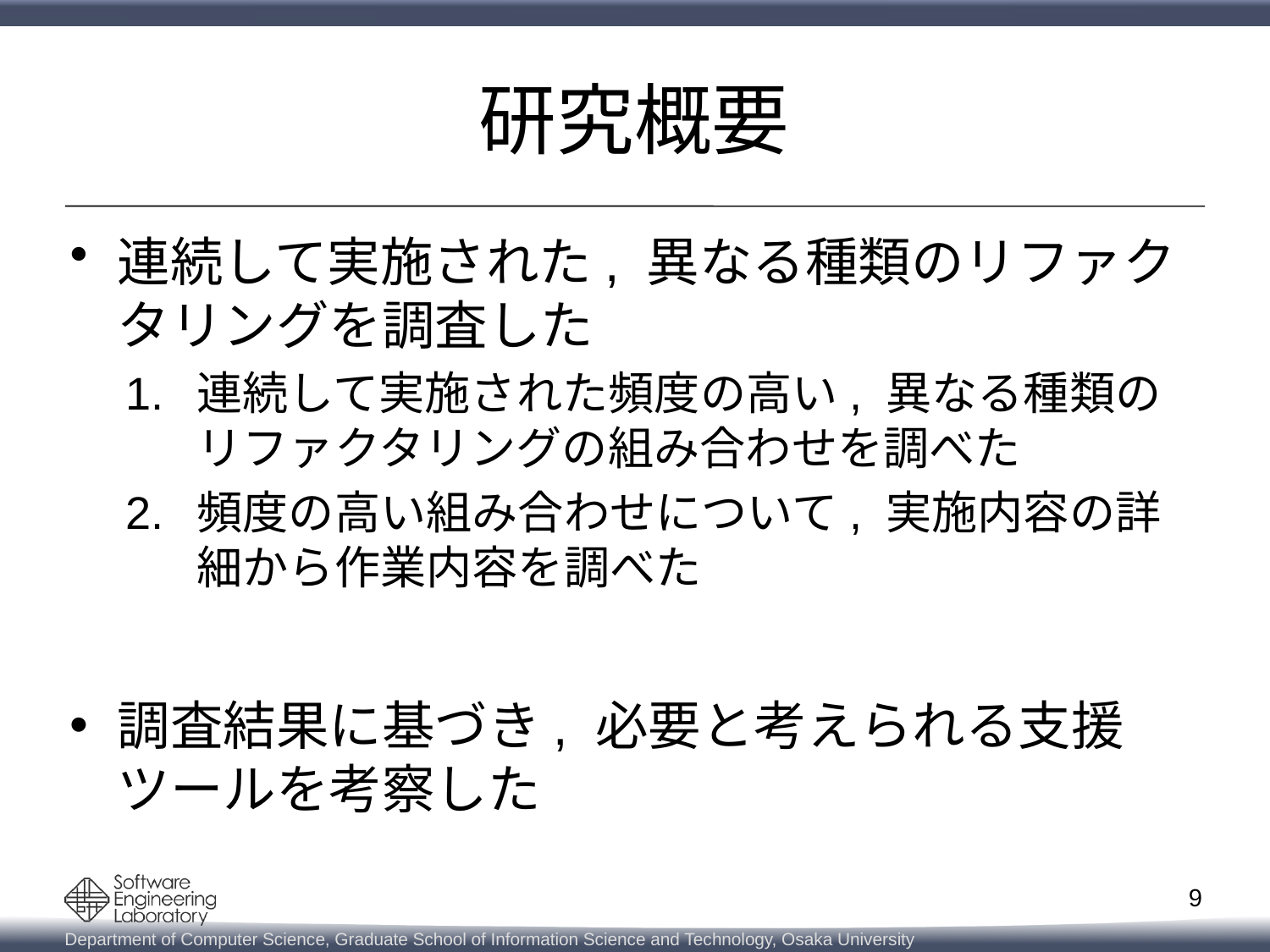

# 研究概要
連続して実施された, 異なる種類のリファクタリングを調査した
連続して実施された頻度の高い, 異なる種類のリファクタリングの組み合わせを調べた
頻度の高い組み合わせについて, 実施内容の詳細から作業内容を調べた

調査結果に基づき, 必要と考えられる支援ツールを考察した

9